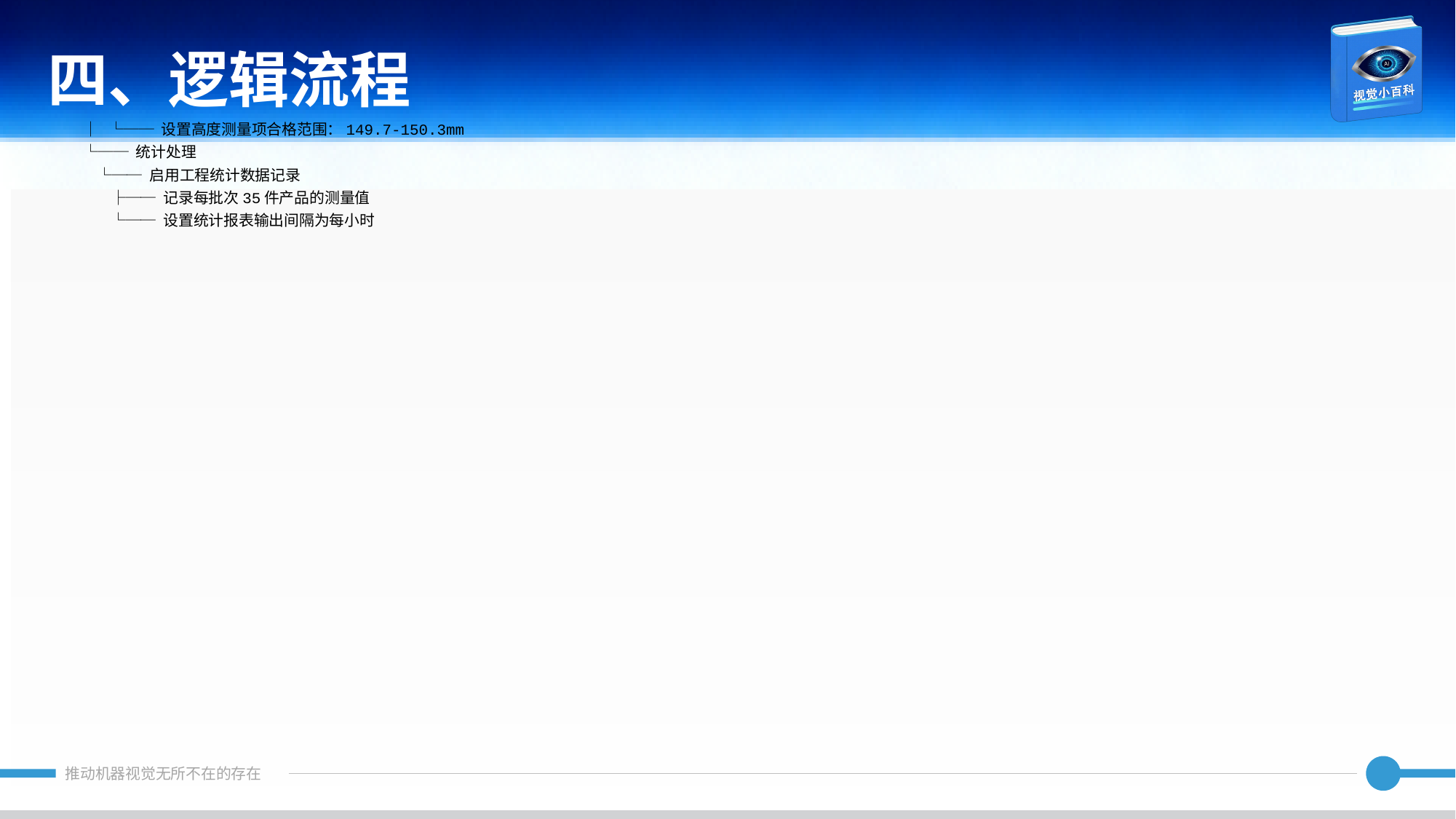

四、逻辑流程

│   └── 设置高度测量项合格范围：149.7-150.3mm
└── 统计处理
    └── 启用工程统计数据记录
        ├── 记录每批次35件产品的测量值
        └── 设置统计报表输出间隔为每小时
9